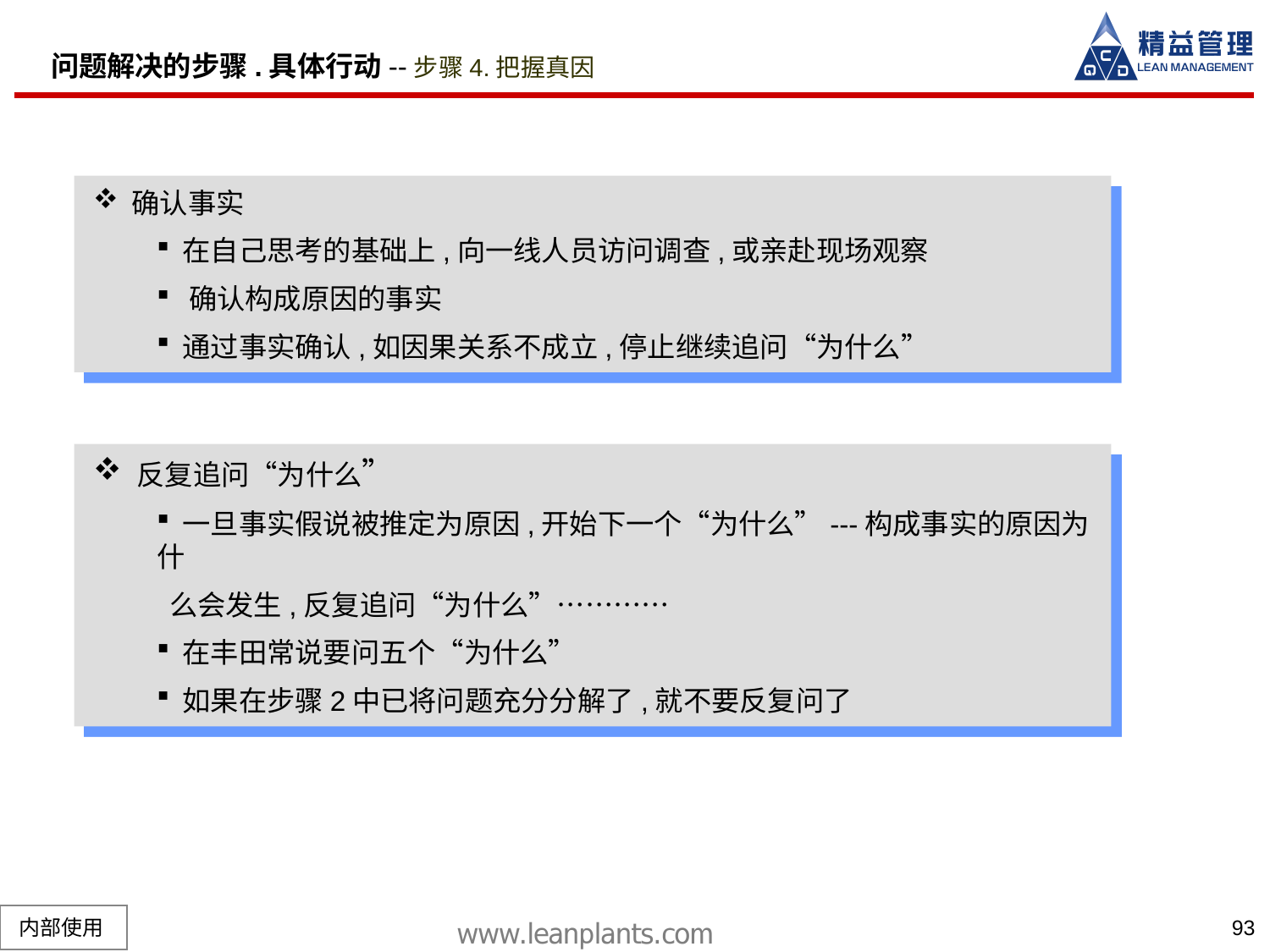

问题解决的步骤.具体行动--步骤4.把握真因
 确认事实
 在自己思考的基础上,向一线人员访问调查,或亲赴现场观察
  确认构成原因的事实
 通过事实确认,如因果关系不成立,停止继续追问“为什么”
 反复追问“为什么”
 一旦事实假说被推定为原因,开始下一个“为什么”---构成事实的原因为什
 么会发生,反复追问“为什么”…………
 在丰田常说要问五个“为什么”
 如果在步骤2中已将问题充分分解了,就不要反复问了
内部使用